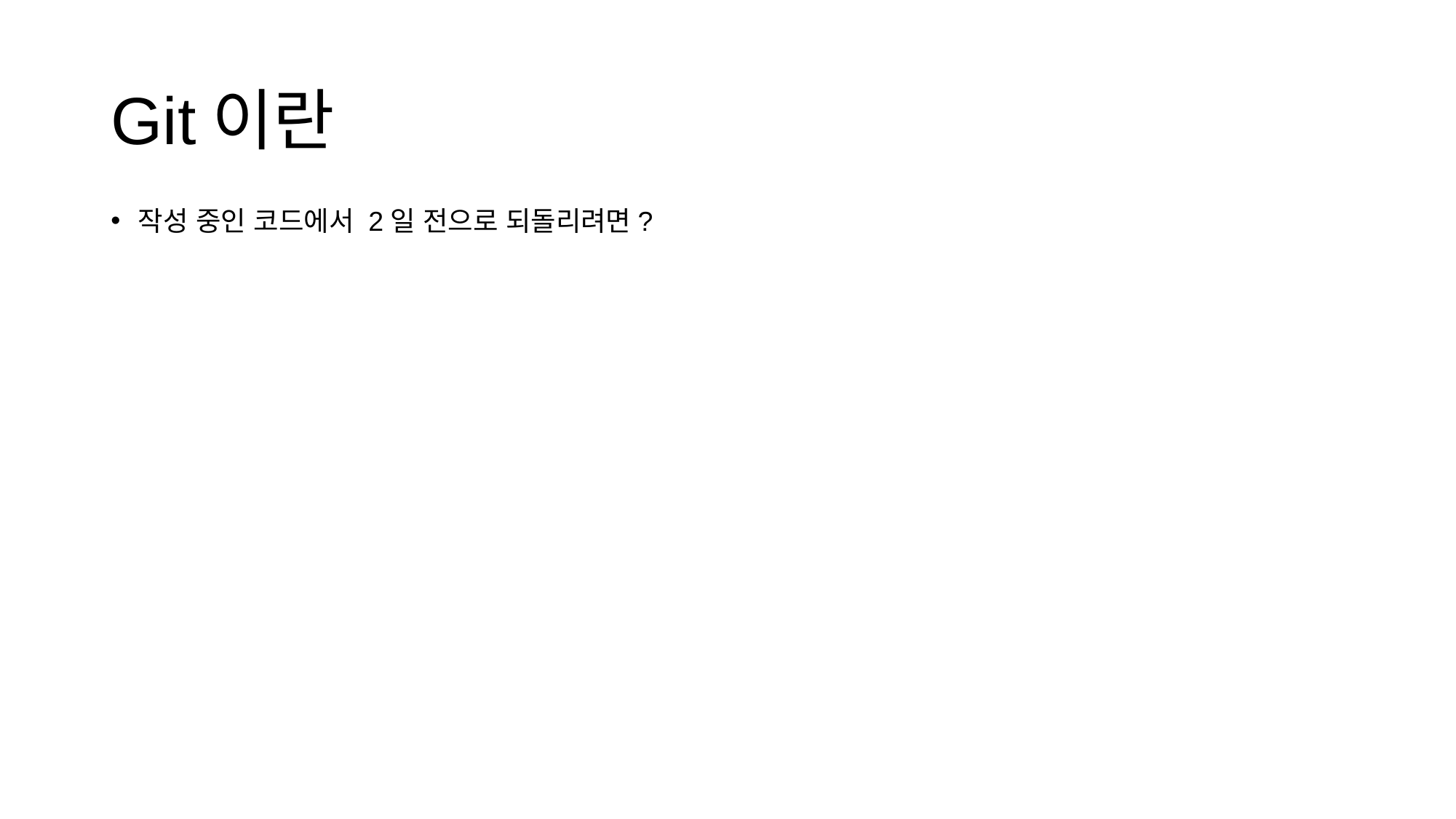

# Git이란
작성 중인 코드에서 2일 전으로 되돌리려면?